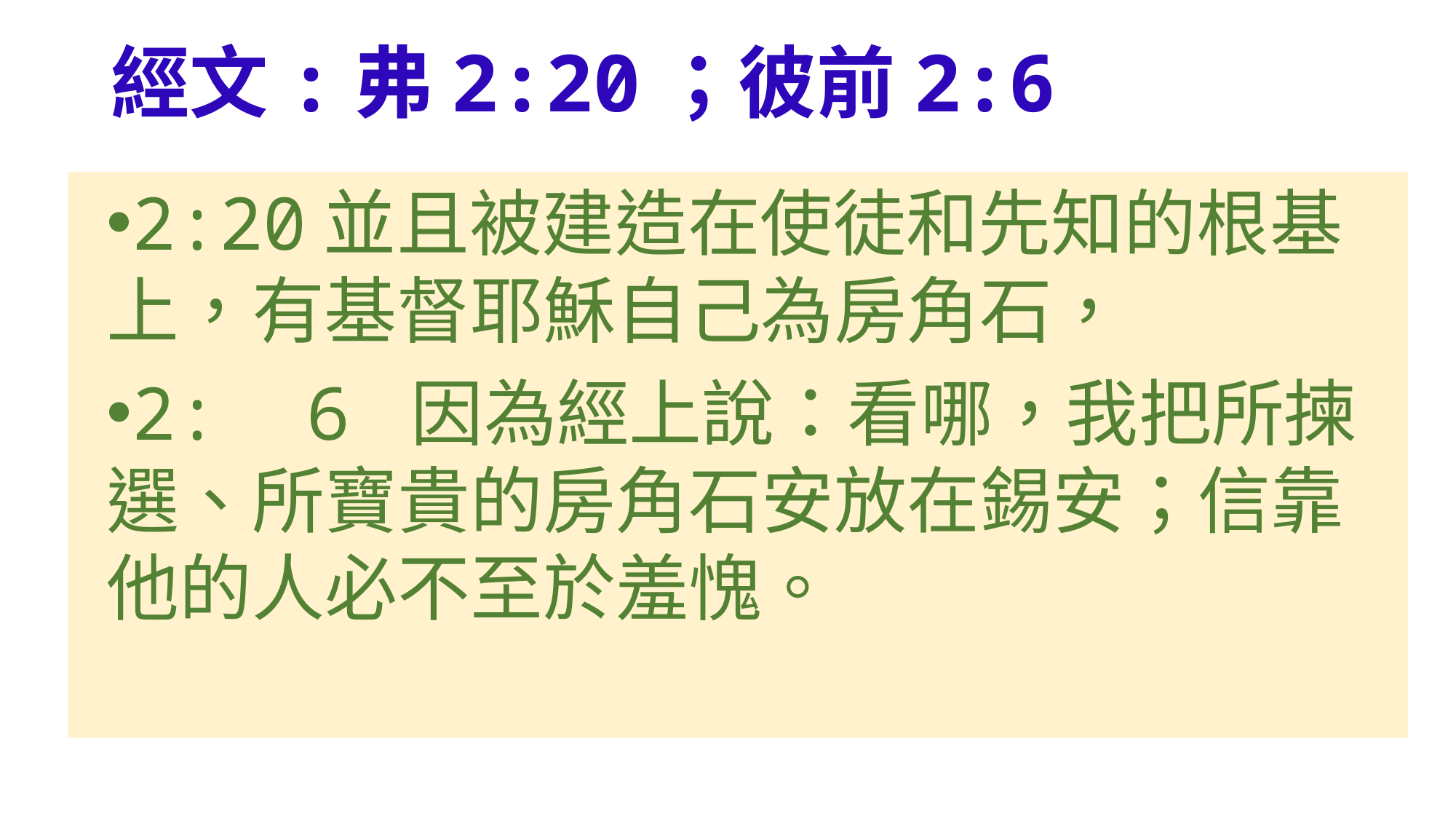

# 經文:弗2:20；彼前2:6
2:20並且被建造在使徒和先知的根基上，有基督耶穌自己為房角石，
2:  6 因為經上說：看哪，我把所揀選、所寶貴的房角石安放在錫安；信靠他的人必不至於羞愧。